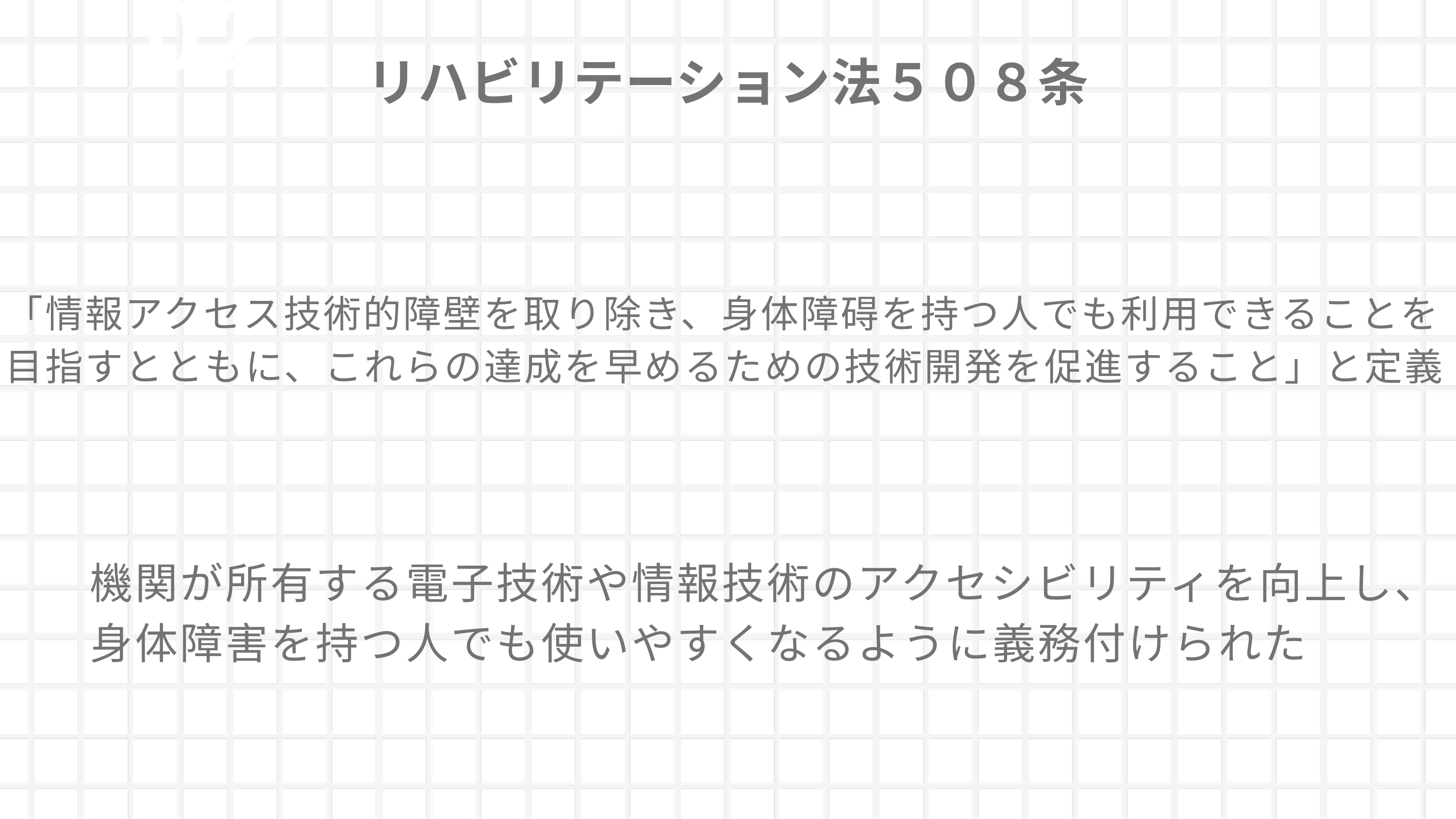

02.
リハビリテーション法５０８条
「情報アクセス技術的障壁を取り除き、身体障碍を持つ人でも利用できることを
目指すとともに、これらの達成を早めるための技術開発を促進すること」と定義
機関が所有する電子技術や情報技術のアクセシビリティを向上し、身体障害を持つ人でも使いやすくなるように義務付けられた